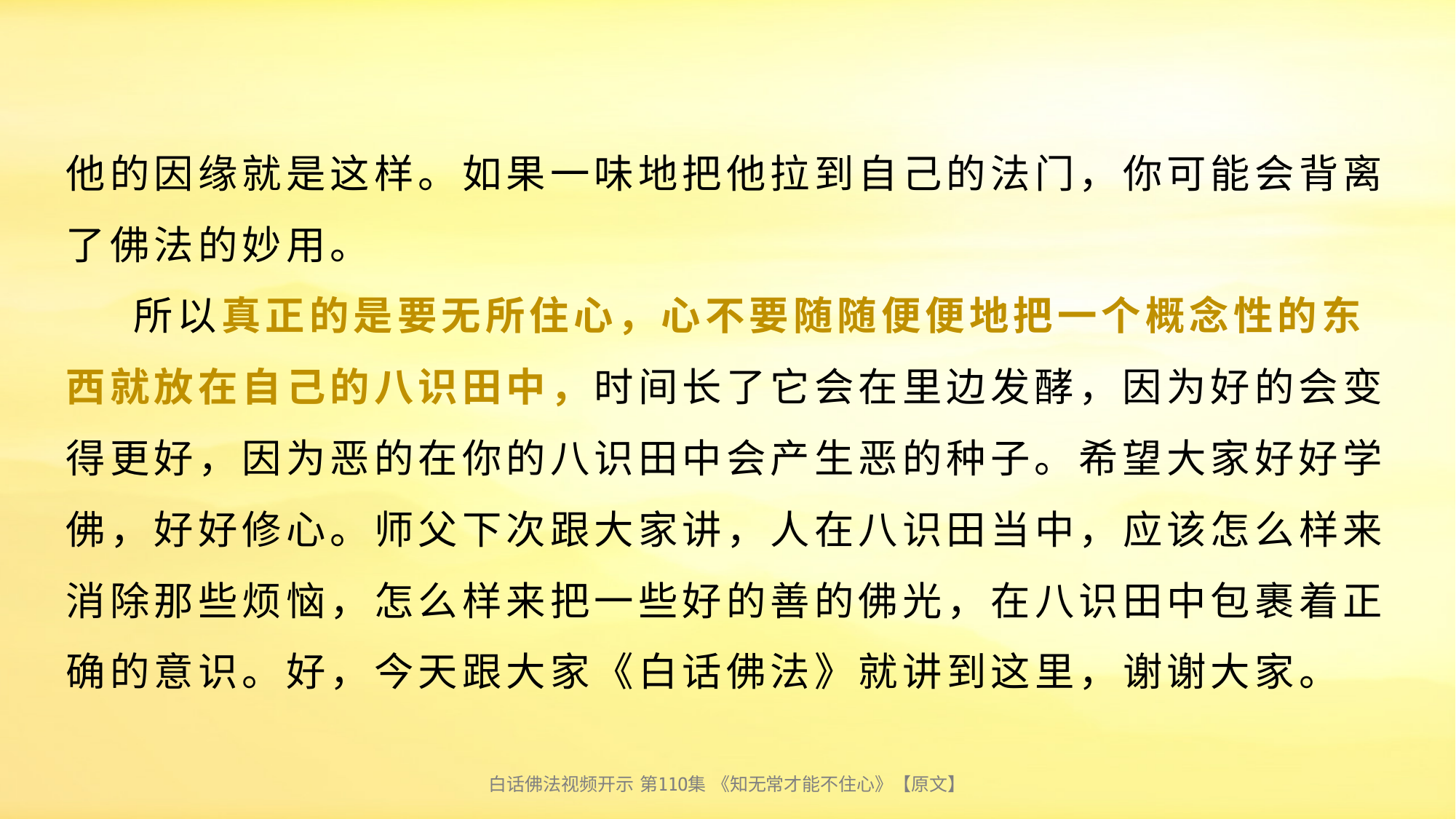

# 他的因缘就是这样。如果一味地把他拉到自己的法门，你可能会背离了佛法的妙用。 所以真正的是要无所住心，心不要随随便便地把一个概念性的东西就放在自己的八识田中，时间长了它会在里边发酵，因为好的会变得更好，因为恶的在你的八识田中会产生恶的种子。希望大家好好学佛，好好修心。师父下次跟大家讲，人在八识田当中，应该怎么样来消除那些烦恼，怎么样来把一些好的善的佛光，在八识田中包裹着正确的意识。好，今天跟大家《白话佛法》就讲到这里，谢谢大家。
白话佛法视频开示 第110集 《知无常才能不住心》【原文】